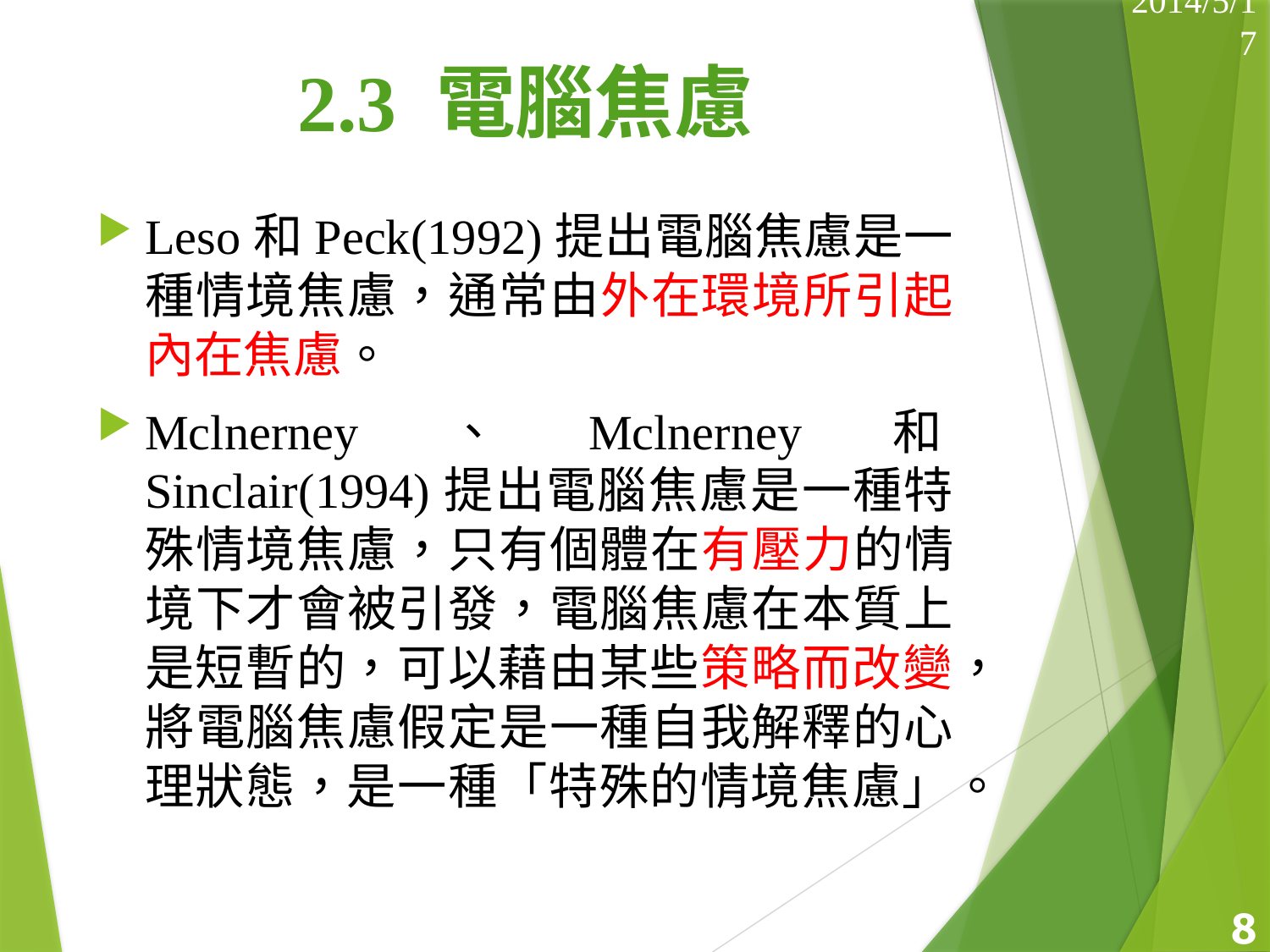

2014/5/17
# 2.3 電腦焦慮
Leso和Peck(1992)提出電腦焦慮是一種情境焦慮，通常由外在環境所引起內在焦慮。
Mclnerney、Mclnerney和Sinclair(1994)提出電腦焦慮是一種特殊情境焦慮，只有個體在有壓力的情境下才會被引發，電腦焦慮在本質上是短暫的，可以藉由某些策略而改變，將電腦焦慮假定是一種自我解釋的心理狀態，是一種「特殊的情境焦慮」。
8